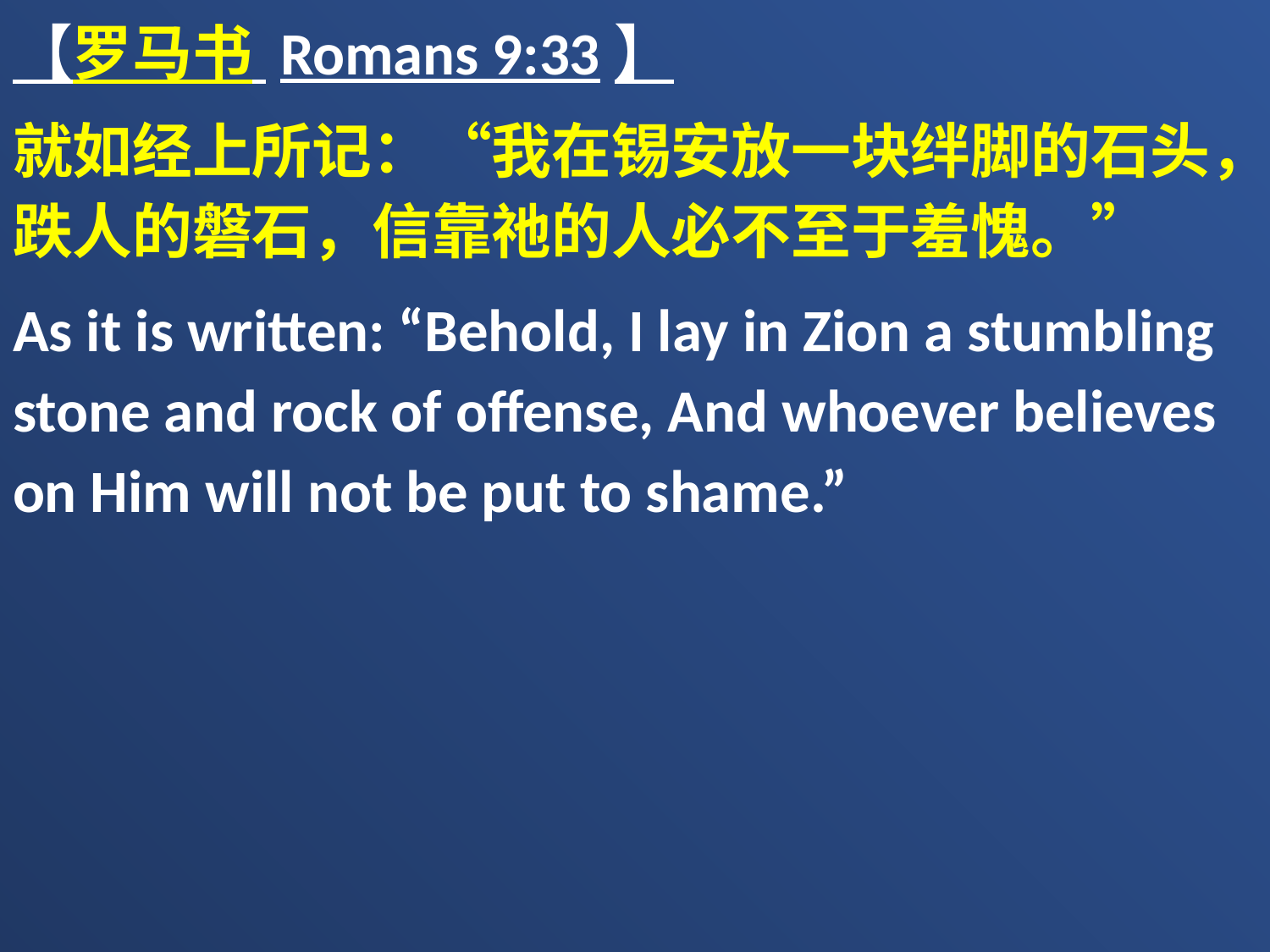

【罗马书 Romans 9:33】
就如经上所记：“我在锡安放一块绊脚的石头，跌人的磐石，信靠祂的人必不至于羞愧。”
As it is written: “Behold, I lay in Zion a stumbling stone and rock of offense, And whoever believes on Him will not be put to shame.”